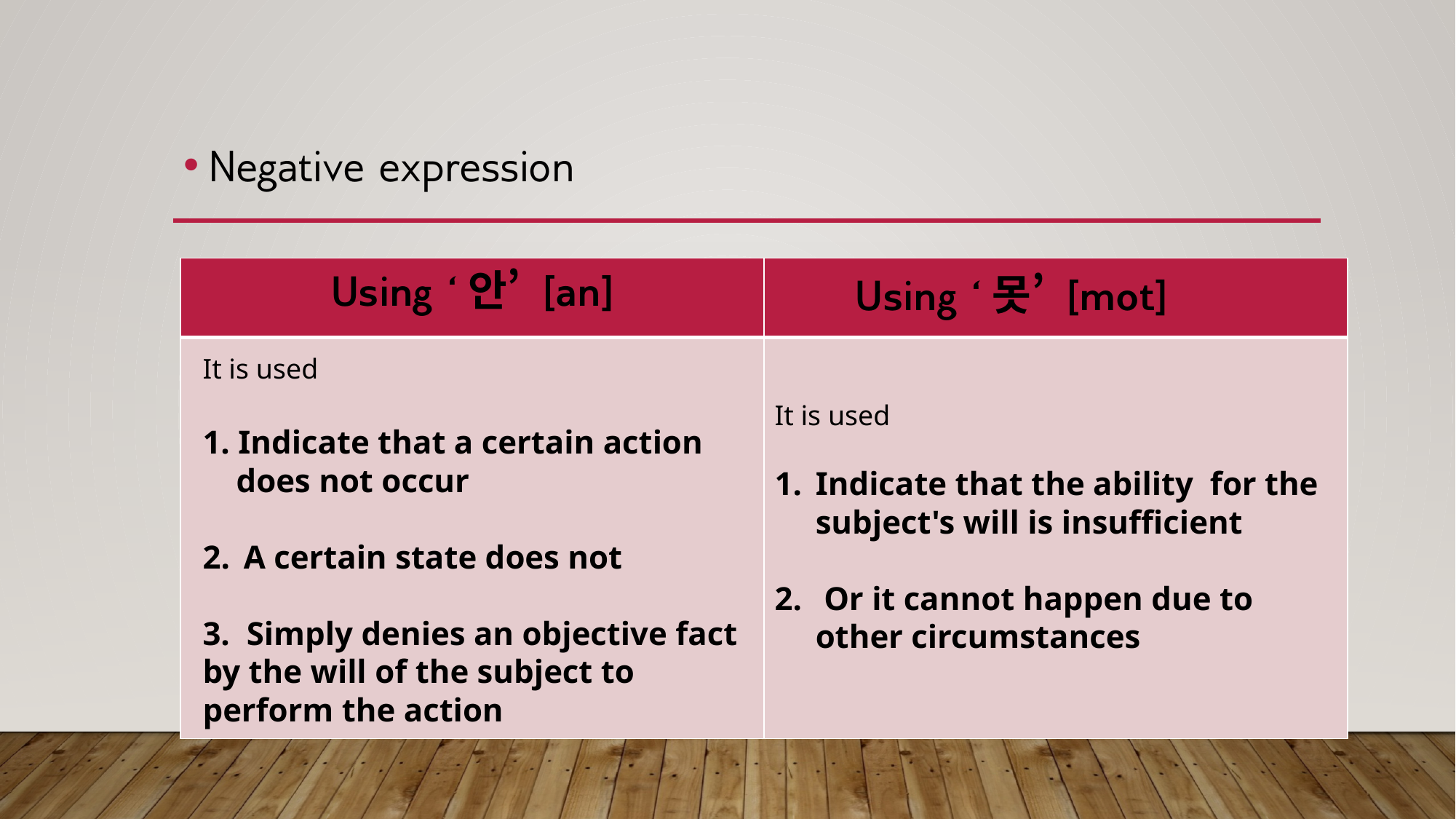

Negative expression
Using ‘안’ [an]
|  |  |
| --- | --- |
|  |  |
Using ‘못’ [mot]
It is used

1. Indicate that a certain action
    does not occur

A certain state does not

3.  Simply denies an objective fact
by the will of the subject to perform the action
It is used

Indicate that the ability  for the subject's will is insufficient

 Or it cannot happen due to other circumstances